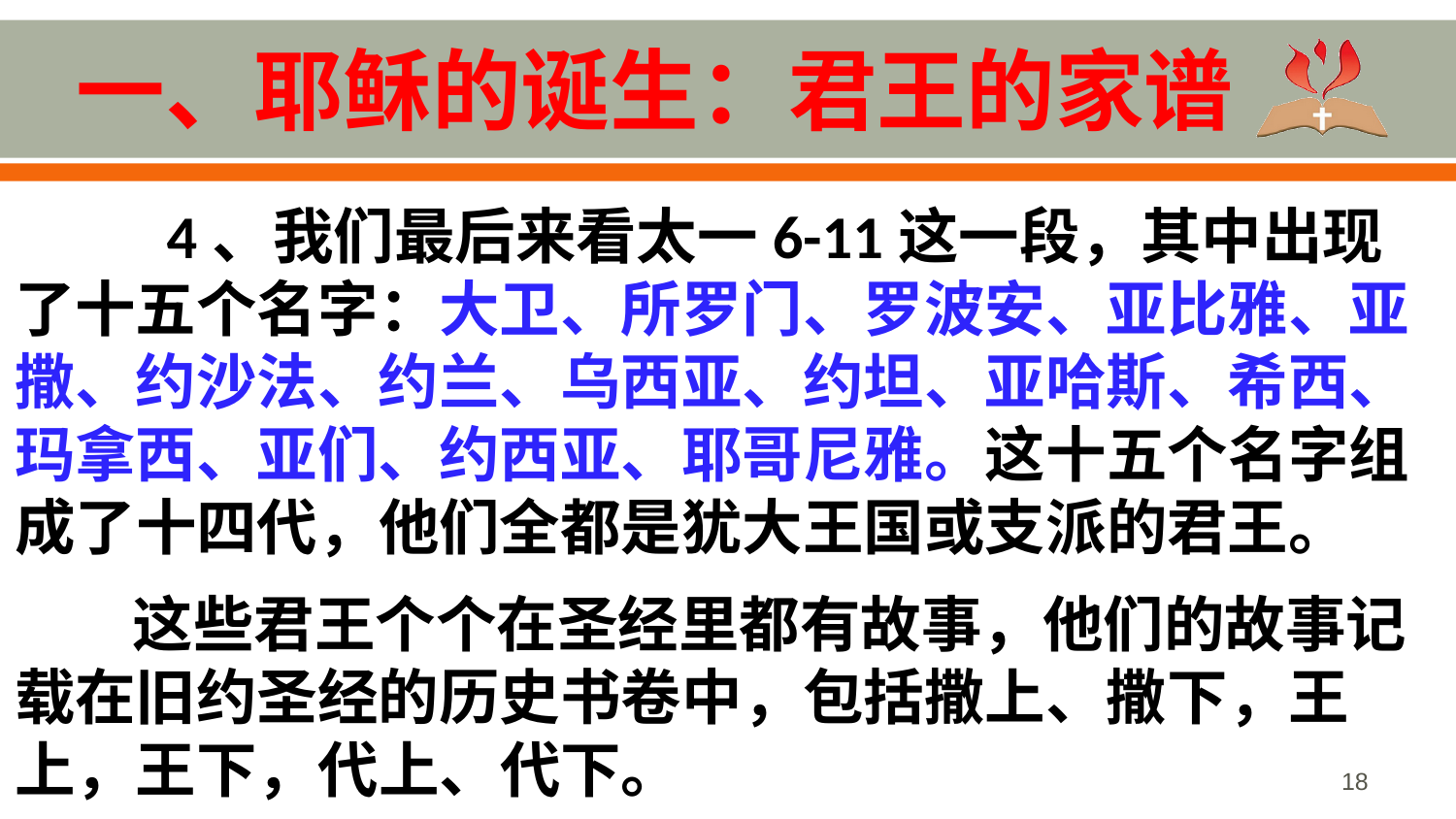

# 一、耶稣的诞生：君王的家谱
           4、我们最后来看太一6-11这一段，其中出现了十五个名字：大卫、所罗门、罗波安、亚比雅、亚撒、约沙法、约兰、乌西亚、约坦、亚哈斯、希西、玛拿西、亚们、约西亚、耶哥尼雅。这十五个名字组成了十四代，他们全都是犹大王国或支派的君王。
这些君王个个在圣经里都有故事，他们的故事记载在旧约圣经的历史书卷中，包括撒上、撒下，王上，王下，代上、代下。

18